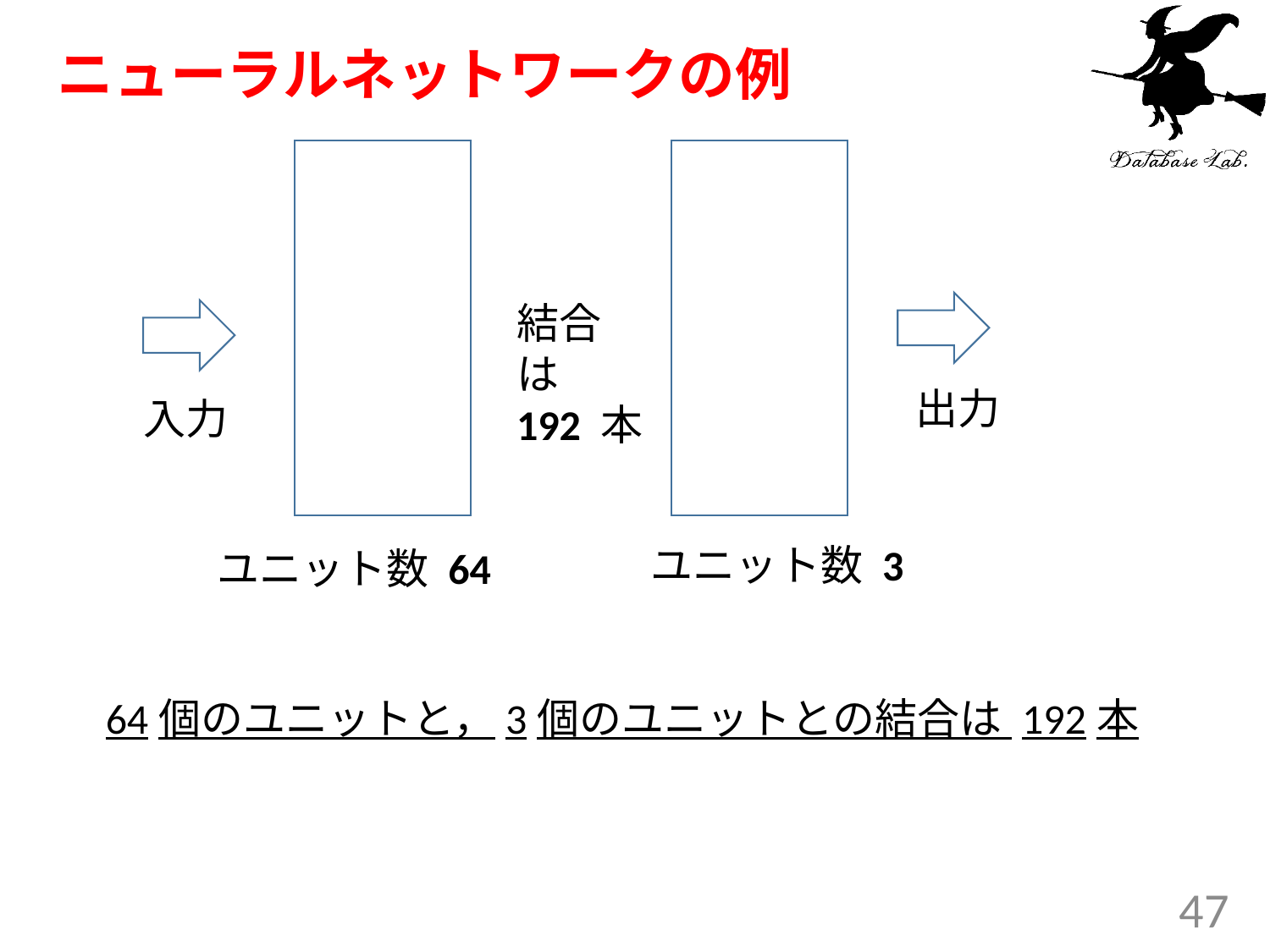

# ニューラルネットワークの例

結合
は
192 本

出力
入力
ユニット数 3
ユニット数 64
64個のユニットと，3個のユニットとの結合は 192本
47